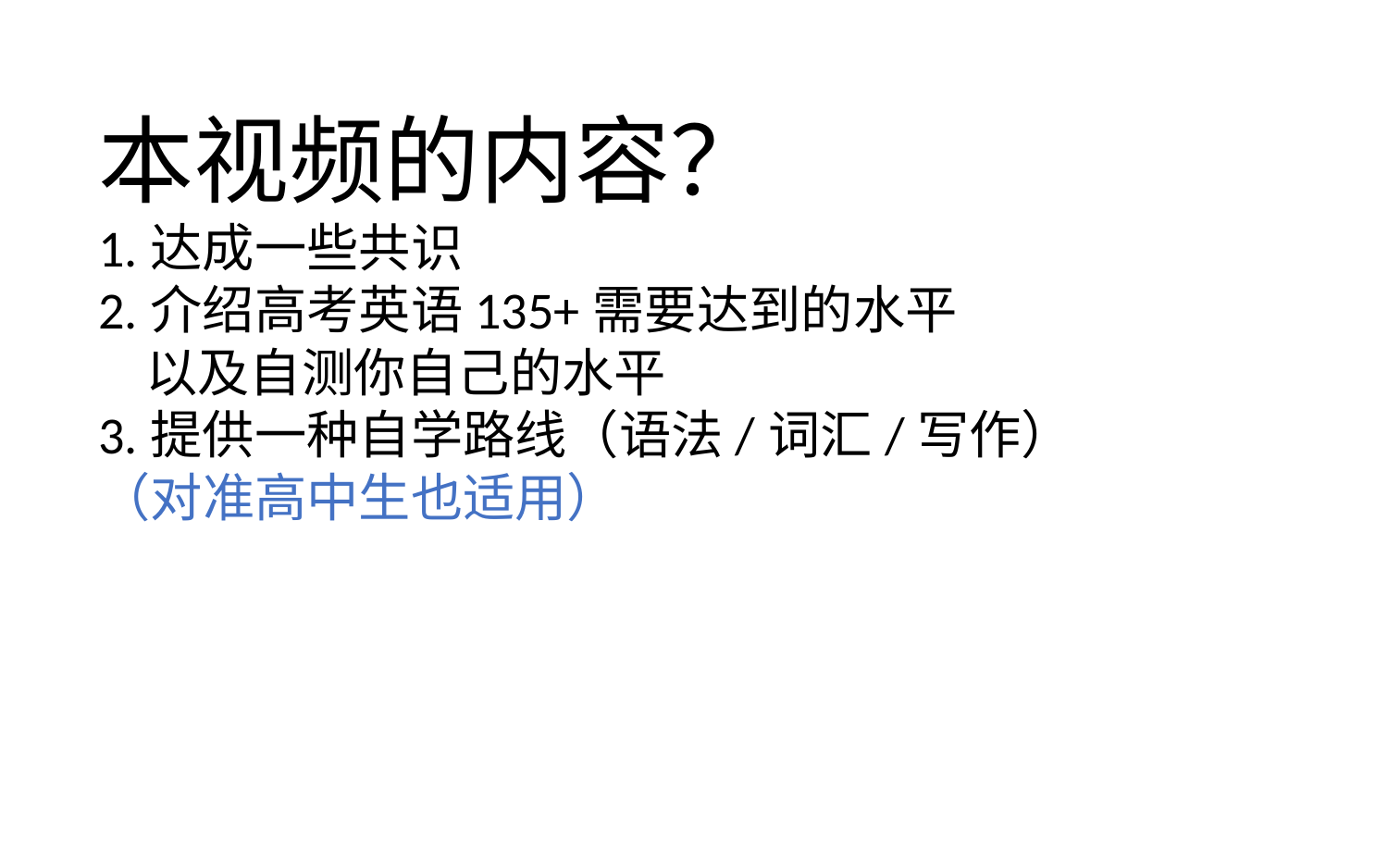

本视频的内容？
1.达成一些共识
2.介绍高考英语135+需要达到的水平
   以及自测你自己的水平
3.提供一种自学路线（语法/词汇/写作）
（对准高中生也适用）